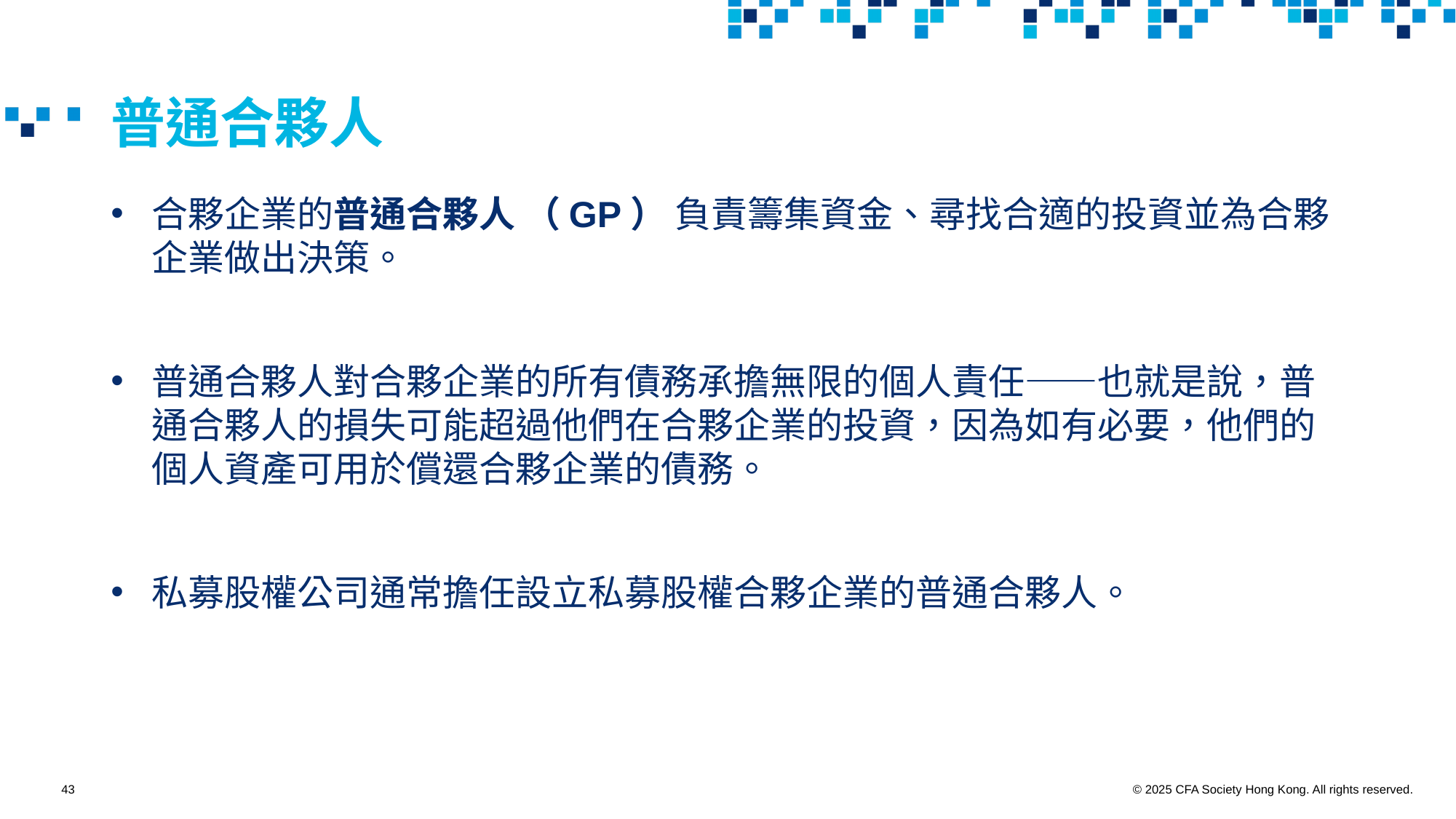

# 普通合夥人
合夥企業的普通合夥人 （GP） 負責籌集資金、尋找合適的投資並為合夥企業做出決策。

普通合夥人對合夥企業的所有債務承擔無限的個人責任——也就是說，普通合夥人的損失可能超過他們在合夥企業的投資，因為如有必要，他們的個人資產可用於償還合夥企業的債務。

私募股權公司通常擔任設立私募股權合夥企業的普通合夥人。
43
© 2025 CFA Society Hong Kong. All rights reserved.